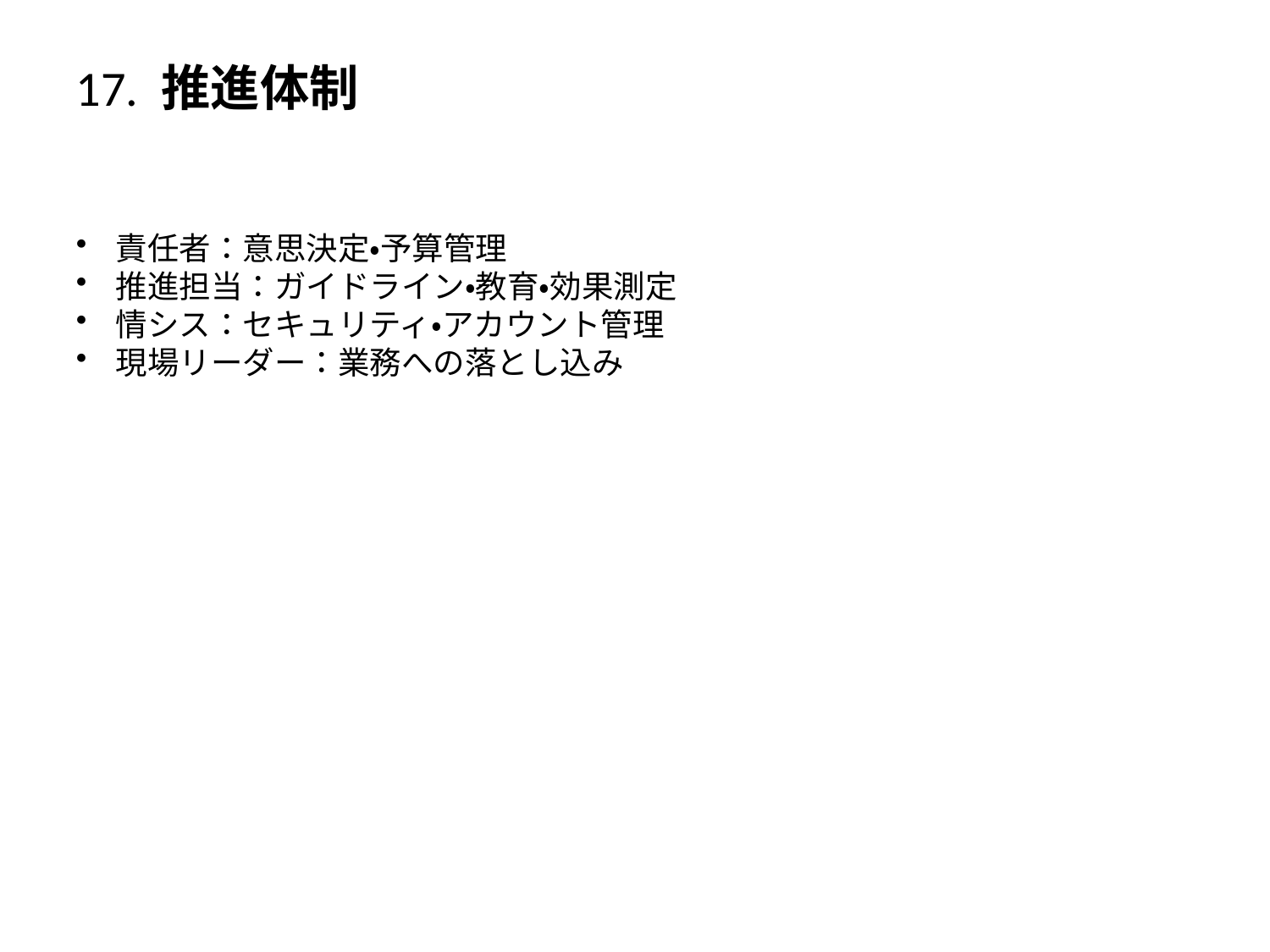

# 17. 推進体制
責任者：意思決定・予算管理
推進担当：ガイドライン・教育・効果測定
情シス：セキュリティ・アカウント管理
現場リーダー：業務への落とし込み